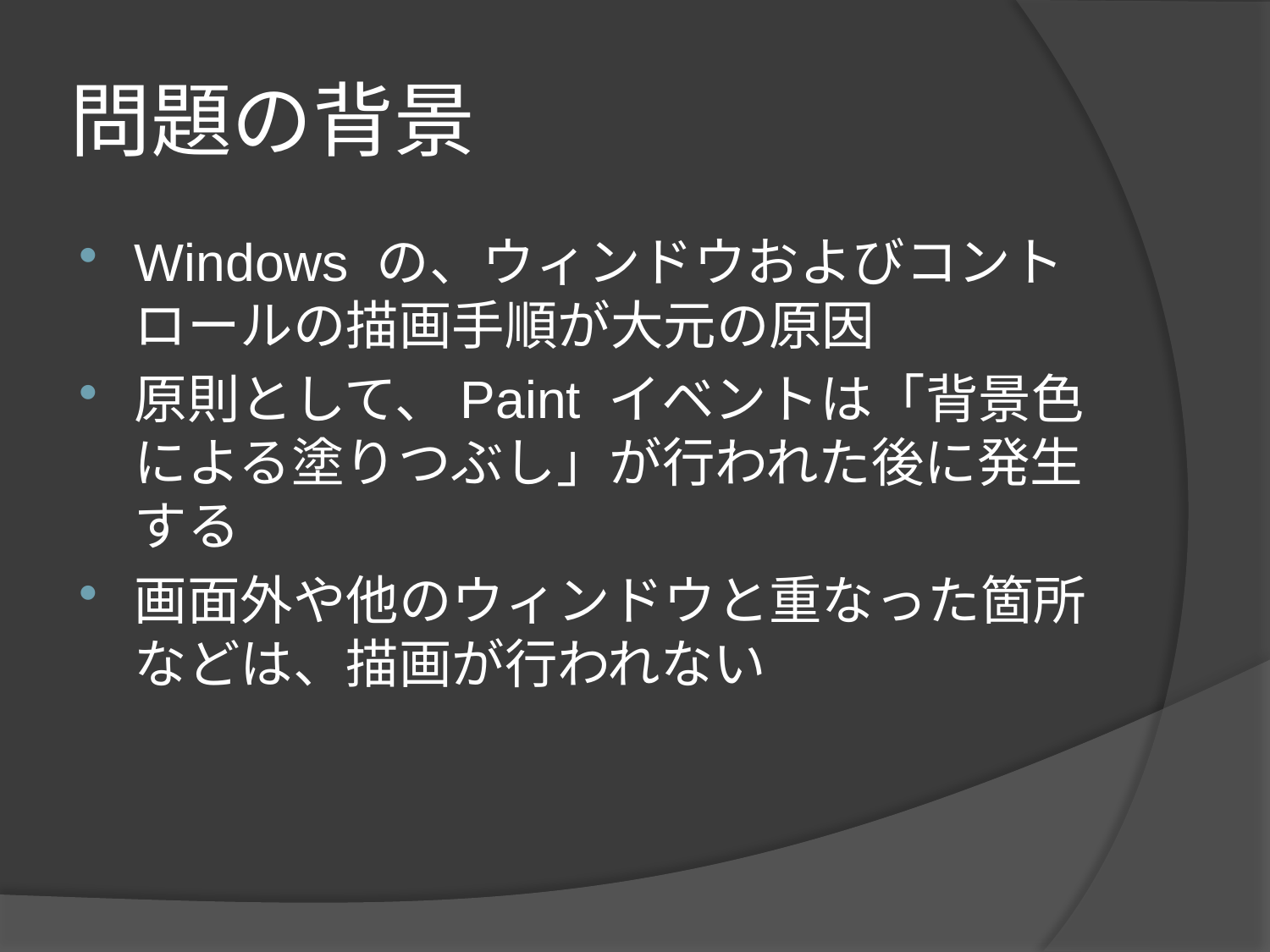

# 問題の背景
Windows の、ウィンドウおよびコントロールの描画手順が大元の原因
原則として、Paint イベントは「背景色による塗りつぶし」が行われた後に発生する
画面外や他のウィンドウと重なった箇所などは、描画が行われない